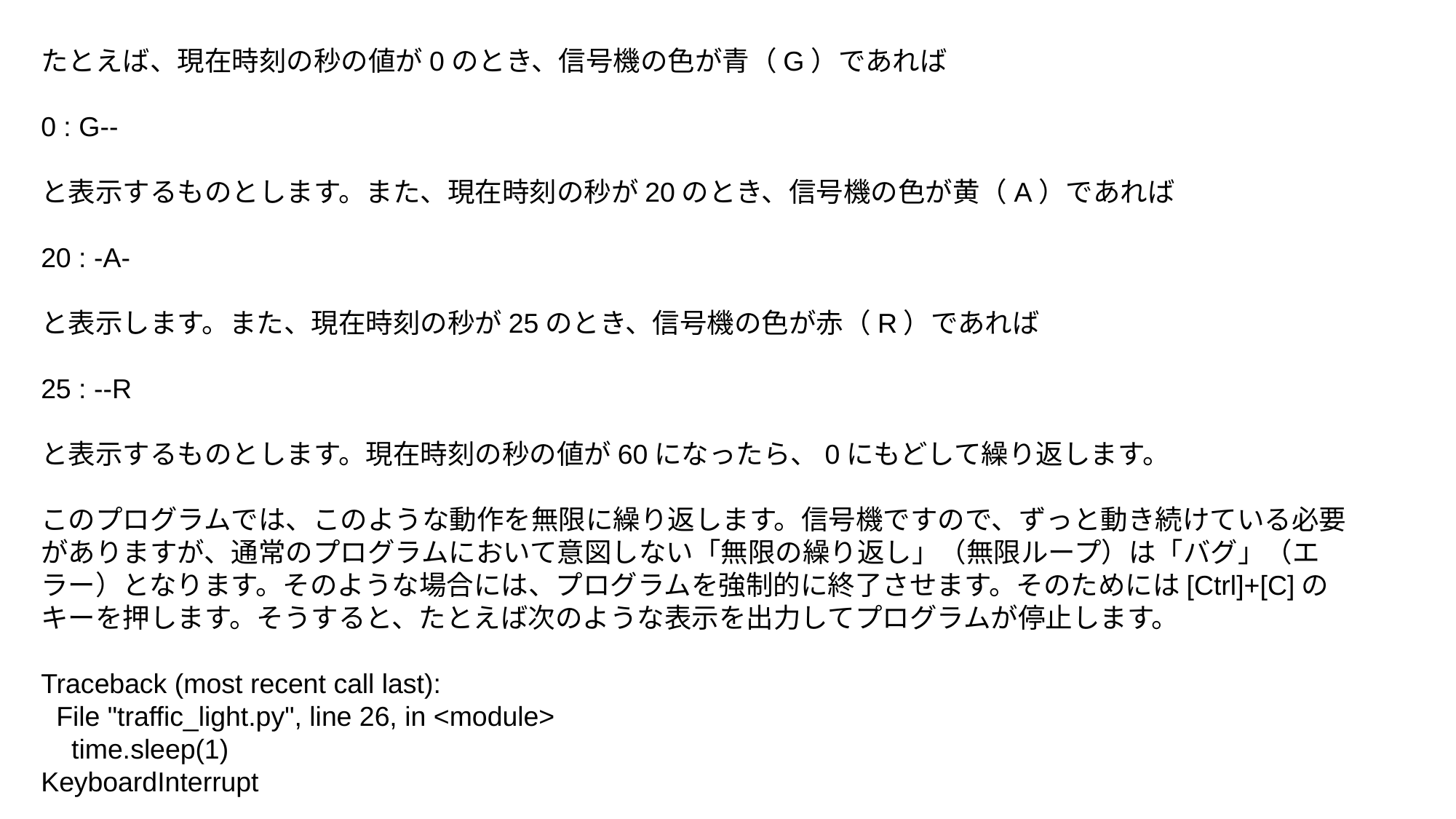

たとえば、現在時刻の秒の値が0のとき、信号機の色が青（G）であれば

0 : G--

と表示するものとします。また、現在時刻の秒が20のとき、信号機の色が黄（A）であれば

20 : -A-

と表示します。また、現在時刻の秒が25のとき、信号機の色が赤（R）であれば

25 : --R

と表示するものとします。現在時刻の秒の値が60になったら、0にもどして繰り返します。

このプログラムでは、このような動作を無限に繰り返します。信号機ですので、ずっと動き続けている必要がありますが、通常のプログラムにおいて意図しない「無限の繰り返し」（無限ループ）は「バグ」（エラー）となります。そのような場合には、プログラムを強制的に終了させます。そのためには[Ctrl]+[C]のキーを押します。そうすると、たとえば次のような表示を出力してプログラムが停止します。

Traceback (most recent call last):
  File "traffic_light.py", line 26, in <module>
    time.sleep(1)
KeyboardInterrupt